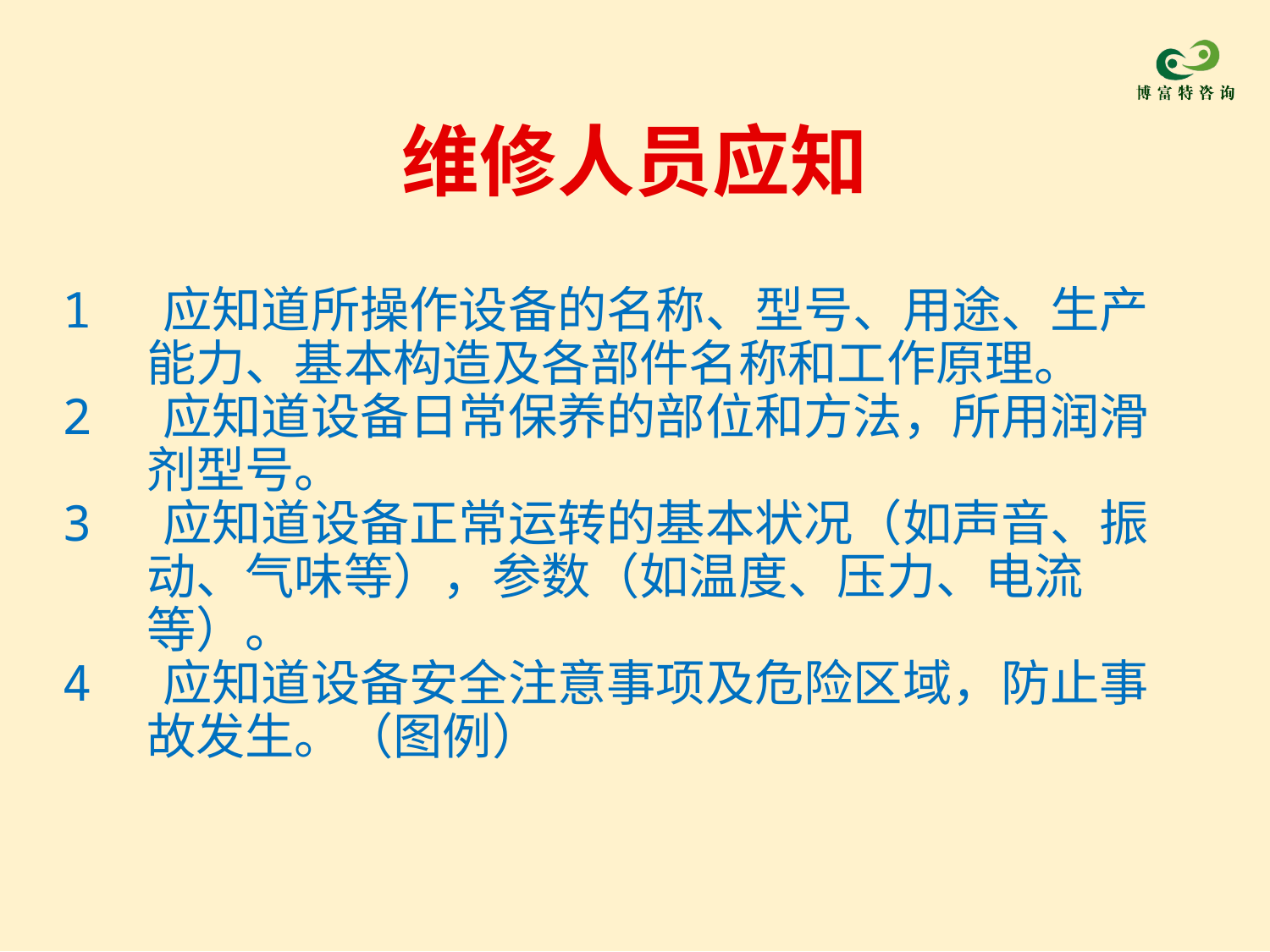

# 维修人员应知
1  应知道所操作设备的名称、型号、用途、生产能力、基本构造及各部件名称和工作原理。
2  应知道设备日常保养的部位和方法，所用润滑剂型号。
3  应知道设备正常运转的基本状况（如声音、振动、气味等），参数（如温度、压力、电流等）。
4  应知道设备安全注意事项及危险区域，防止事故发生。（图例）
13